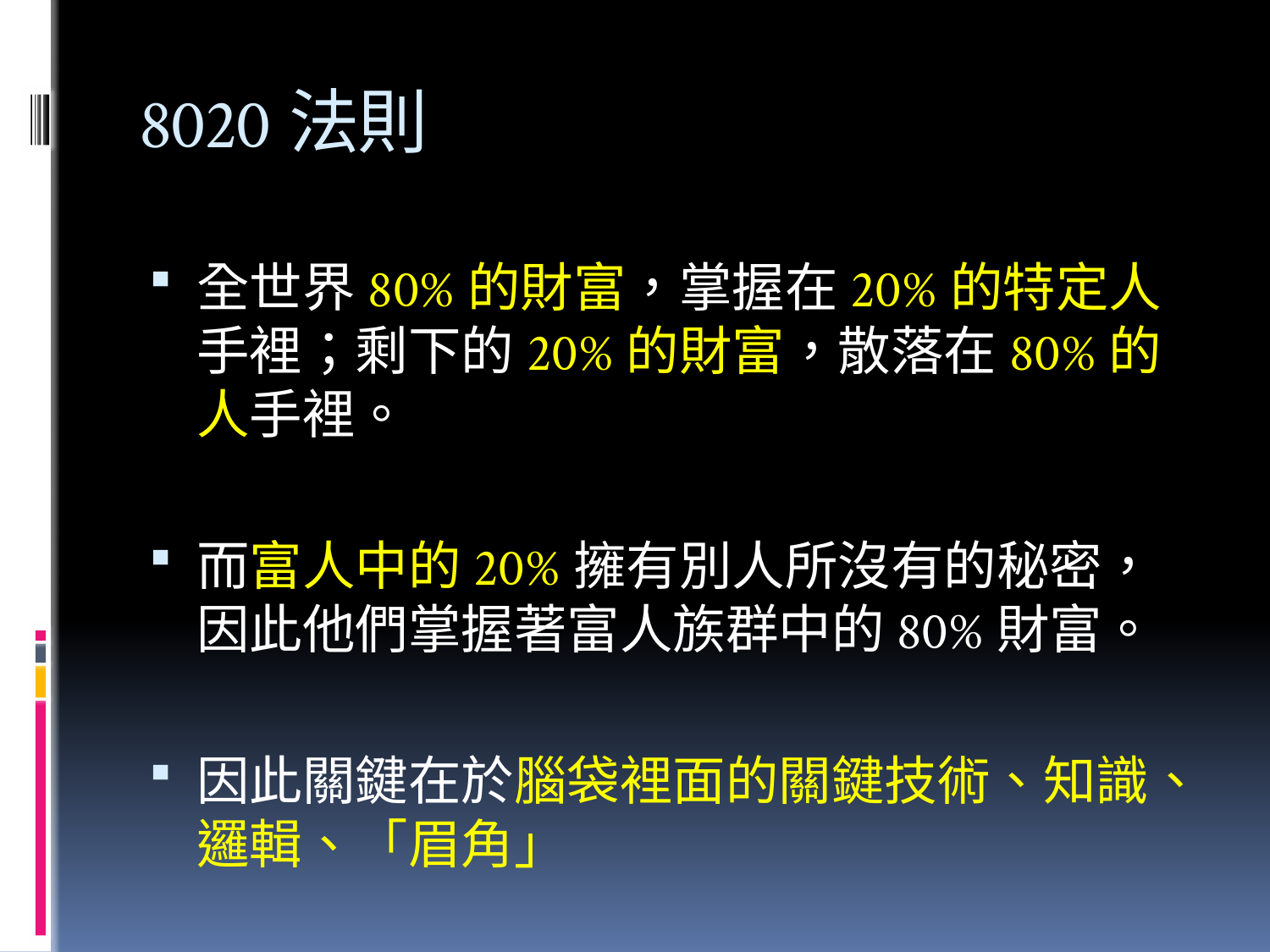

# 8020法則
全世界80%的財富，掌握在20%的特定人手裡；剩下的20%的財富，散落在80%的人手裡。

而富人中的20%擁有別人所沒有的秘密，因此他們掌握著富人族群中的80%財富。

因此關鍵在於腦袋裡面的關鍵技術、知識、邏輯、「眉角」